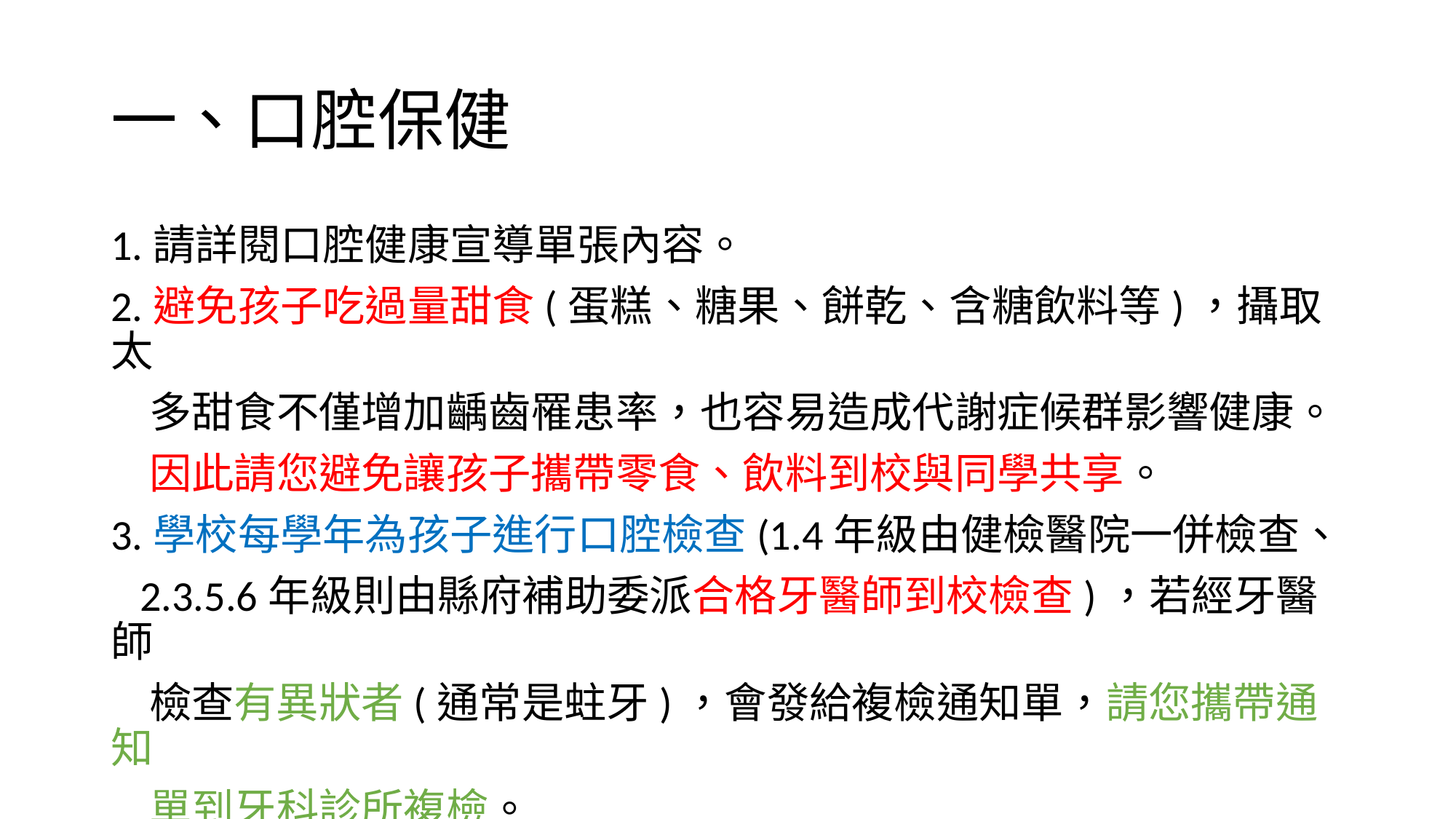

# 一、口腔保健
1.請詳閱口腔健康宣導單張內容。
2.避免孩子吃過量甜食(蛋糕、糖果、餅乾、含糖飲料等)，攝取太
   多甜食不僅增加齲齒罹患率，也容易造成代謝症候群影響健康。
   因此請您避免讓孩子攜帶零食、飲料到校與同學共享。
3.學校每學年為孩子進行口腔檢查(1.4年級由健檢醫院一併檢查、
   2.3.5.6年級則由縣府補助委派合格牙醫師到校檢查)，若經牙醫師
   檢查有異狀者(通常是蛀牙)，會發給複檢通知單，請您攜帶通知
   單到牙科診所複檢。